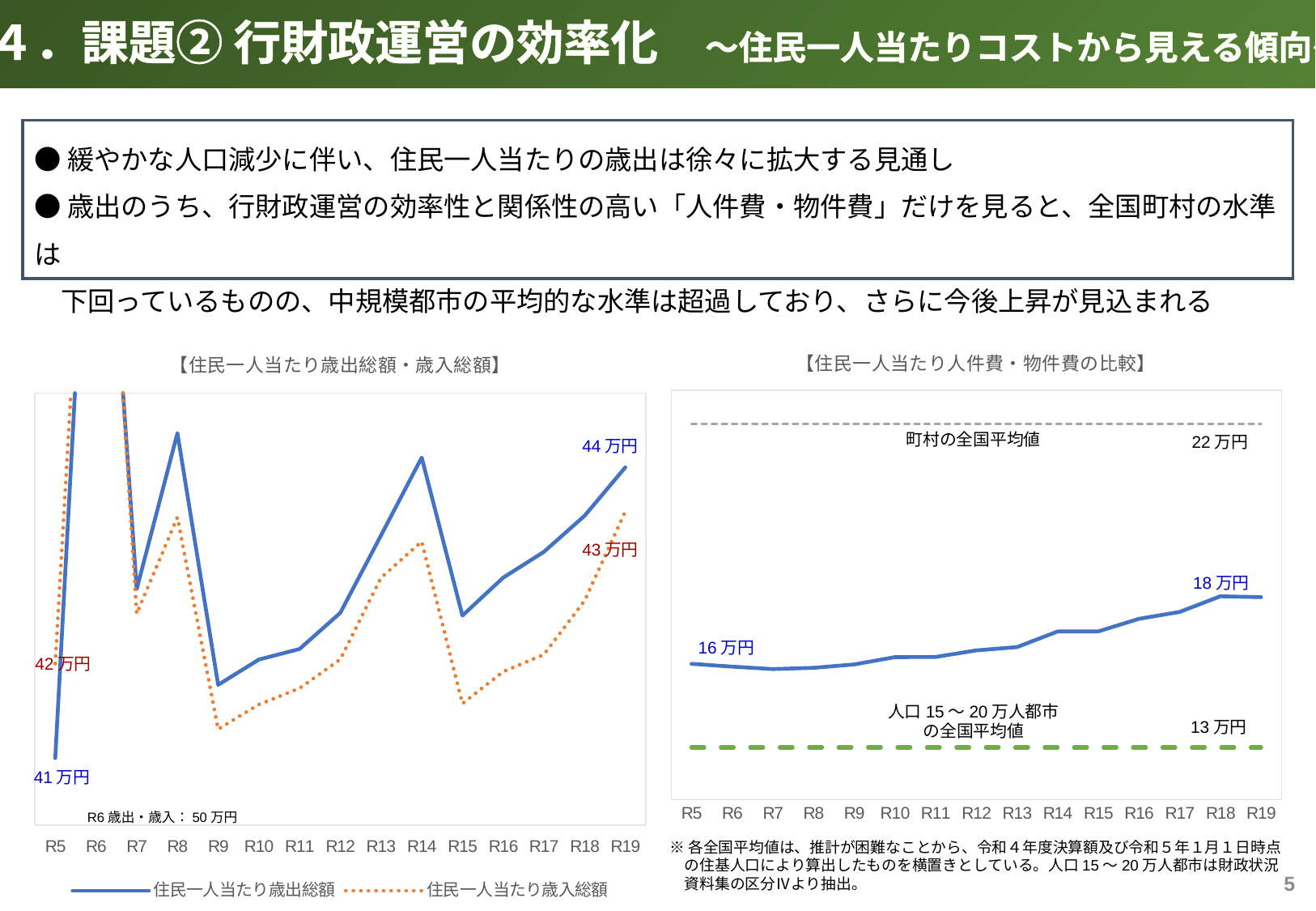

４．課題② 行財政運営の効率化　～住民一人当たりコストから見える傾向～

●緩やかな人口減少に伴い、住民一人当たりの歳出は徐々に拡大する見通し
●歳出のうち、行財政運営の効率性と関係性の高い「人件費・物件費」だけを見ると、全国町村の水準は
　下回っているものの、中規模都市の平均的な水準は超過しており、さらに今後上昇が見込まれる

### Chart: 【住民一人当たり歳出総額・歳入総額】

| Category | 住民一人当たり歳出総額 | 住民一人当たり歳入総額 |
|---|---|---|
| R5 | 407.755819419591 | 418.6976684418142 |
| R6 | 495.02821178015347 | 499.7883937285327 |
| R7 | 427.30599508643377 | 424.4690834971249 |
| R8 | 445.3592732915158 | 435.6173245969171 |
| R9 | 416.2273753692832 | 411.1019484791535 |
| R10 | 419.1533091315489 | 413.95555126792914 |
| R11 | 420.37846492355715 | 415.83814435078574 |
| R12 | 424.5704746694202 | 419.17822319491927 |
| R13 | 433.5235454060688 | 428.63057303845983 |
| R14 | 442.53681592749615 | 432.8203144095948 |
| R15 | 424.2459209513532 | 414.0612611560222 |
| R16 | 428.6366301904779 | 417.75112136341016 |
| R17 | 431.62317289157096 | 419.7351791761687 |
| R18 | 435.8039873639434 | 425.96852282518506 |
| R19 | 441.4034173758992 | 436.30123433797456 |

### Chart: 【住民一人当たり人件費・物件費の比較】

| Category |  |  |  |
|---|---|---|---|
| R5 | 156.4684410177914 | 134.0 | 221.0 |
| R6 | 155.70401598891857 | 134.0 | 221.0 |
| R7 | 155.05399578985885 | 134.0 | 221.0 |
| R8 | 155.38408167885 | 134.0 | 221.0 |
| R9 | 156.29501165556243 | 134.0 | 221.0 |
| R10 | 158.25643942409346 | 134.0 | 221.0 |
| R11 | 158.2976632128406 | 134.0 | 221.0 |
| R12 | 160.07283662875665 | 134.0 | 221.0 |
| R13 | 160.94162907888705 | 134.0 | 221.0 |
| R14 | 165.1493831712535 | 134.0 | 221.0 |
| R15 | 165.1795131728898 | 134.0 | 221.0 |
| R16 | 168.55184972230643 | 134.0 | 221.0 |
| R17 | 170.40517194725032 | 134.0 | 221.0 |
| R18 | 174.60352357079262 | 134.0 | 221.0 |
| R19 | 174.37840762527293 | 134.0 | 221.0 |
町村の全国平均値
22万円
44万円
43万円
18万円
16万円
42万円
人口15～20万人都市
の全国平均値
13万円
41万円
R6歳出・歳入：50万円
※各全国平均値は、推計が困難なことから、令和４年度決算額及び令和５年１月１日時点
　の住基人口により算出したものを横置きとしている。人口15～20万人都市は財政状況
　資料集の区分Ⅳより抽出。
5